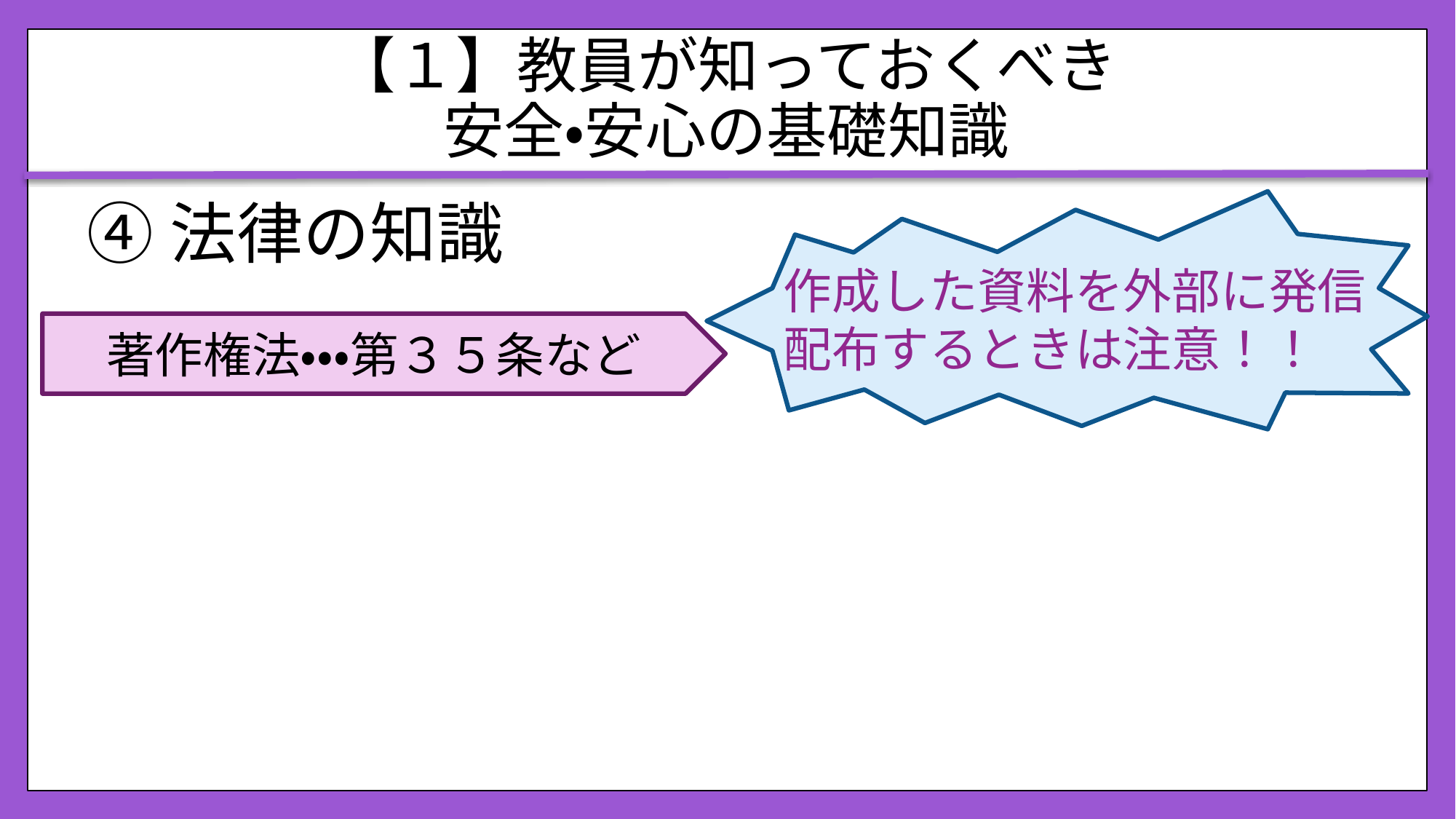

# 【１】教員が知っておくべき 安全・安心の基礎知識

④法律の知識
作成した資料を外部に発信
配布するときは注意！！
著作権法・・・第３５条など